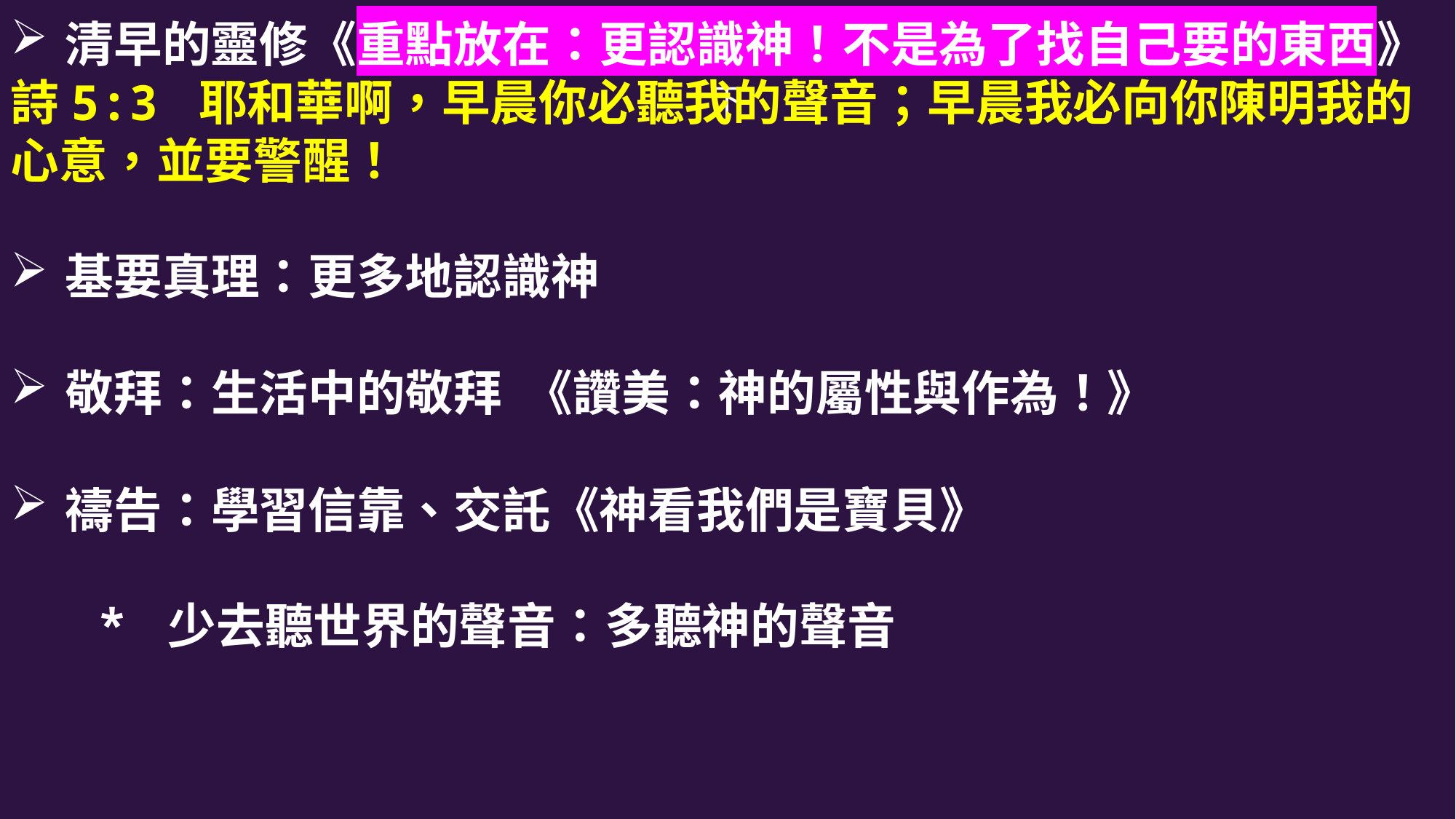

清早的靈修《重點放在：更認識神！不是為了找自己要的東西》
詩5:3 耶和華啊，早晨你必聽我的聲音；早晨我必向你陳明我的心意，並要警醒！

基要真理：更多地認識神

敬拜：生活中的敬拜  《讚美：神的屬性與作為！》

禱告：學習信靠、交託《神看我們是寶貝》

   * 少去聽世界的聲音：多聽神的聲音

# 下